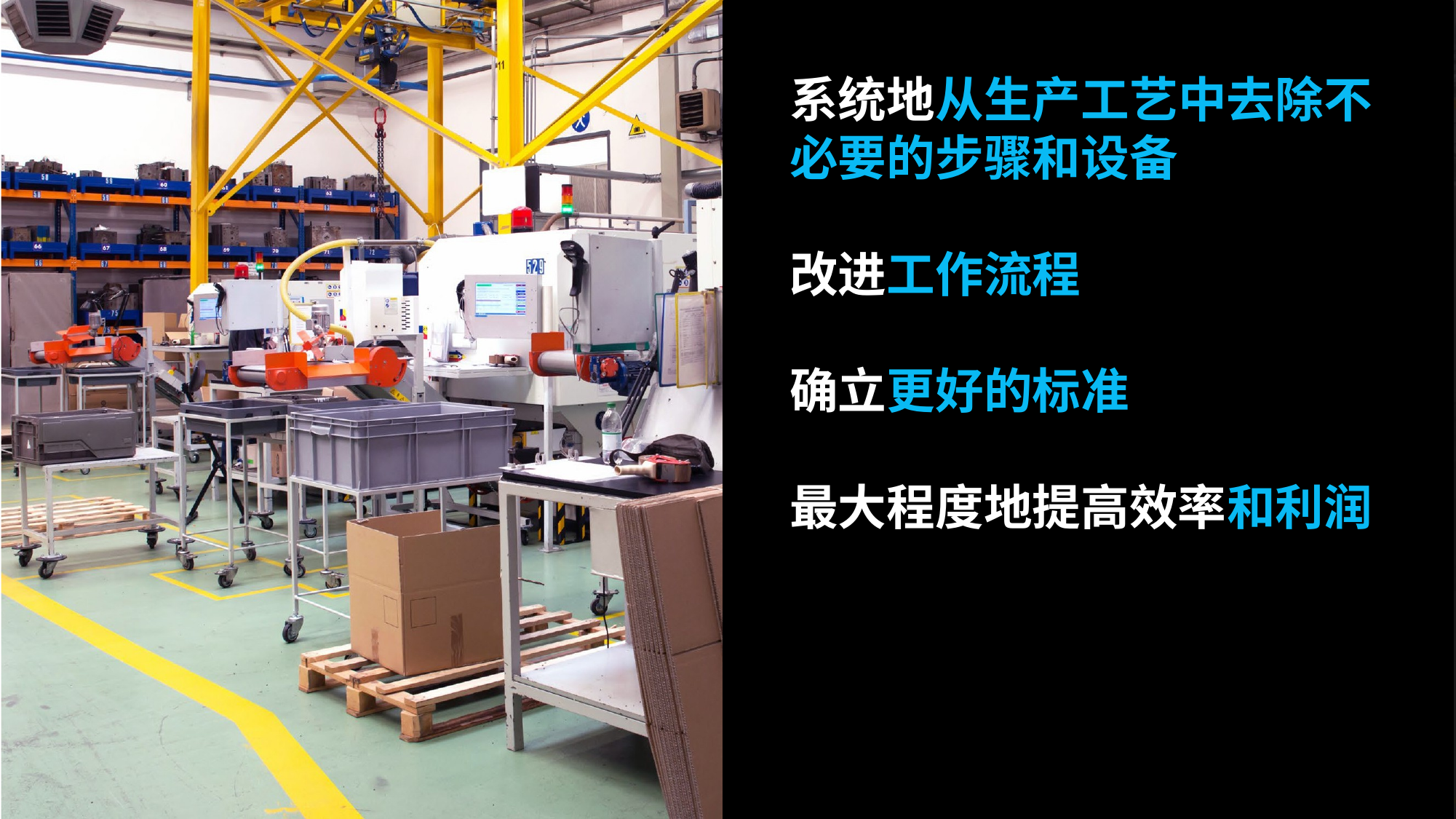

系统地从生产工艺中去除不必要的步骤和设备

改进工作流程

确立更好的标准

最大程度地提高效率和利润